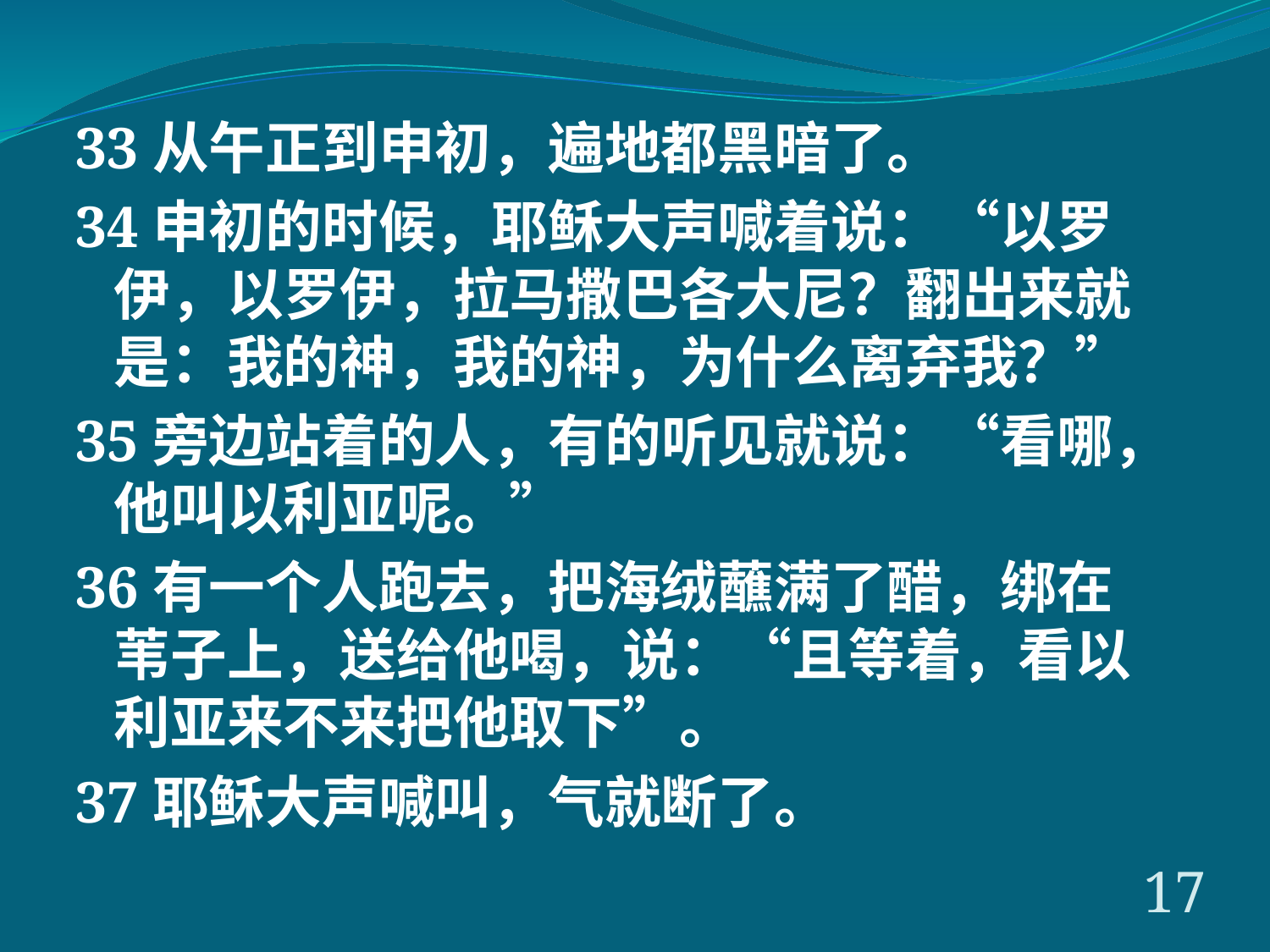

33从午正到申初，遍地都黑暗了。
34申初的时候，耶稣大声喊着说：“以罗伊，以罗伊，拉马撒巴各大尼？翻出来就是：我的神，我的神，为什么离弃我？”
35旁边站着的人，有的听见就说：“看哪，他叫以利亚呢。”
36有一个人跑去，把海绒蘸满了醋，绑在苇子上，送给他喝，说：“且等着，看以利亚来不来把他取下”。
37耶稣大声喊叫，气就断了。

17